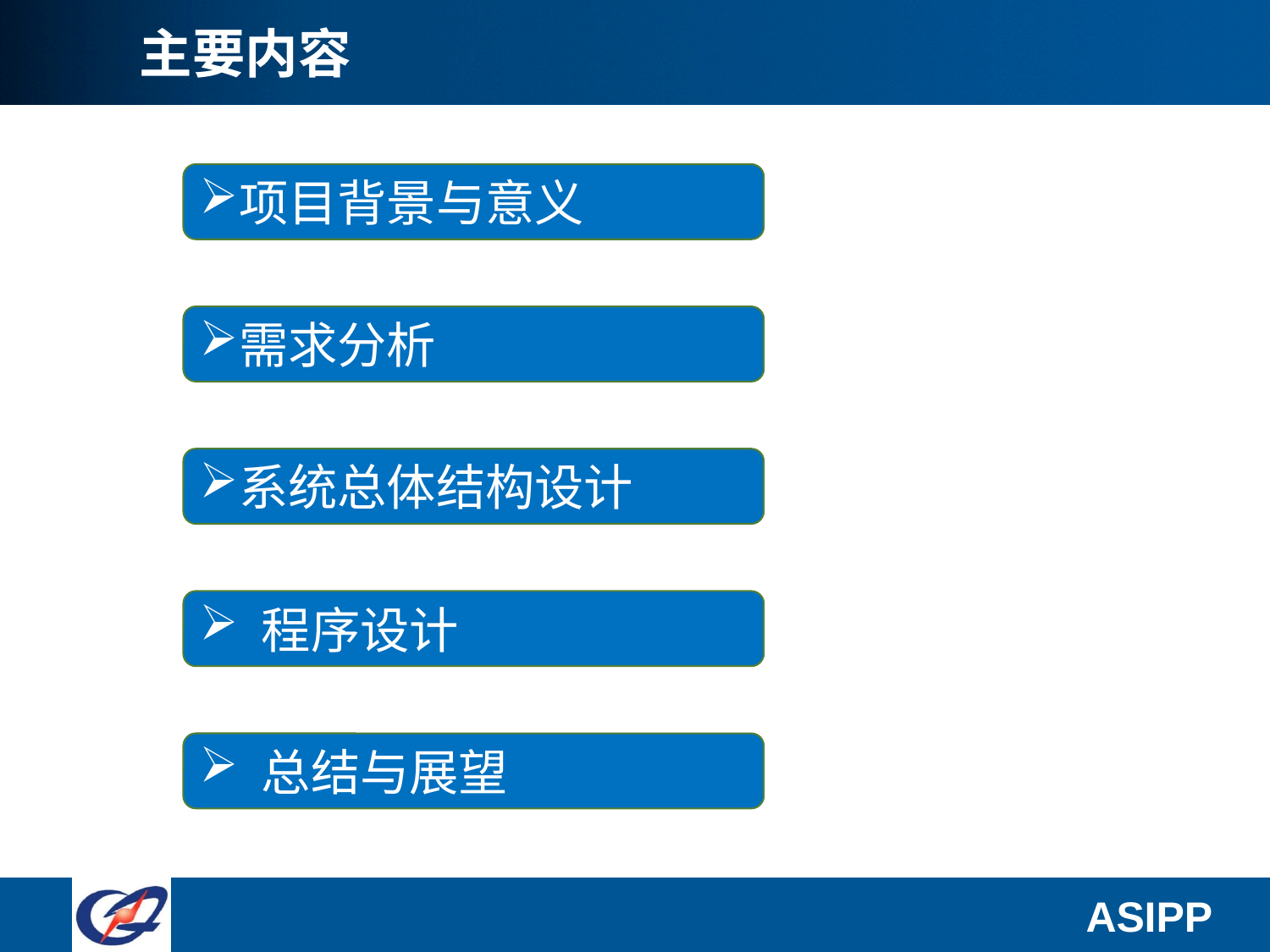

# 主要内容
项目背景与意义
需求分析
系统总体结构设计
 程序设计
 总结与展望